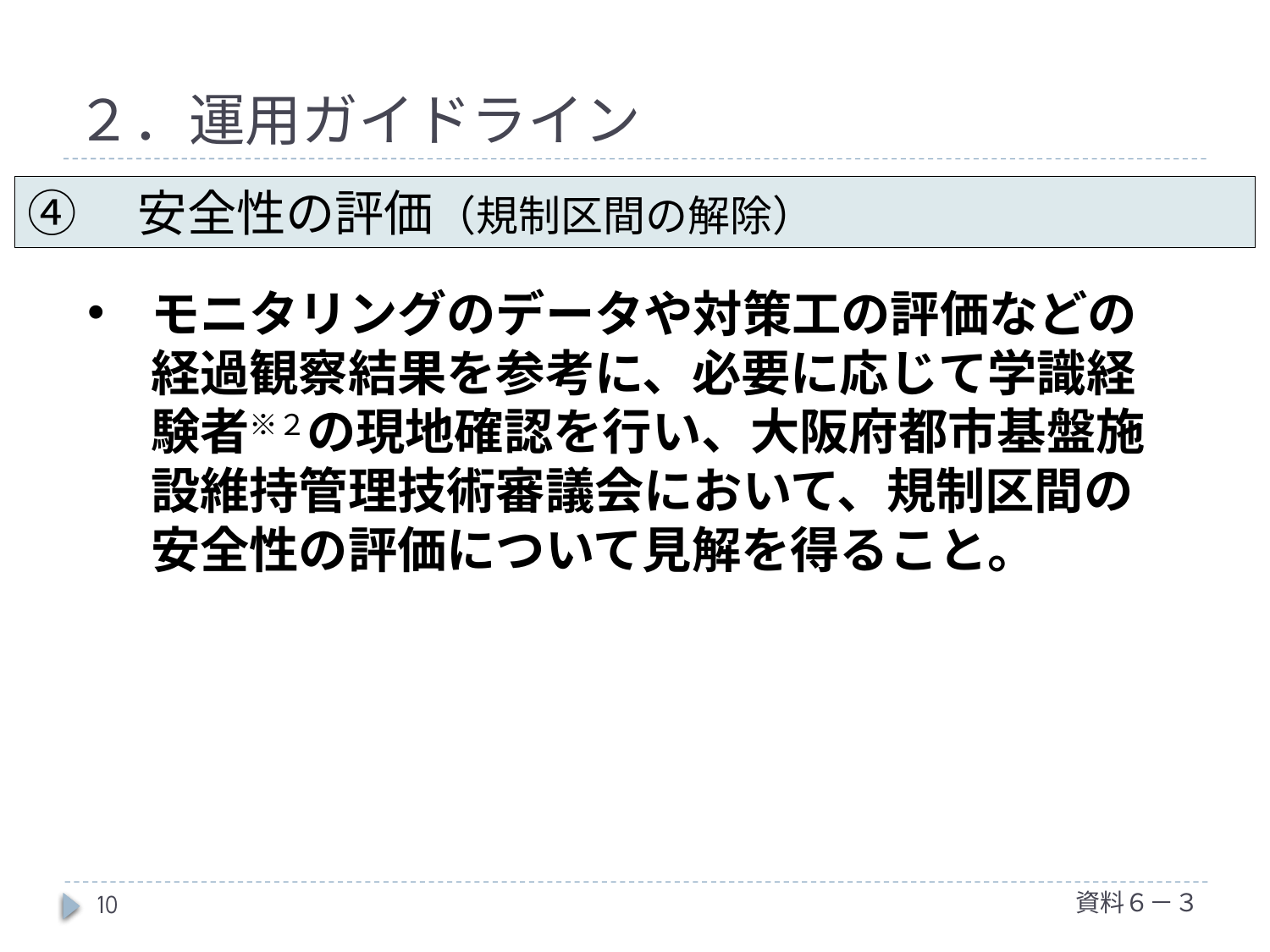

# ２．運用ガイドライン
④　安全性の評価（規制区間の解除）
モニタリングのデータや対策工の評価などの経過観察結果を参考に、必要に応じて学識経験者※２の現地確認を行い、大阪府都市基盤施設維持管理技術審議会において、規制区間の安全性の評価について見解を得ること。
資料６－３
10